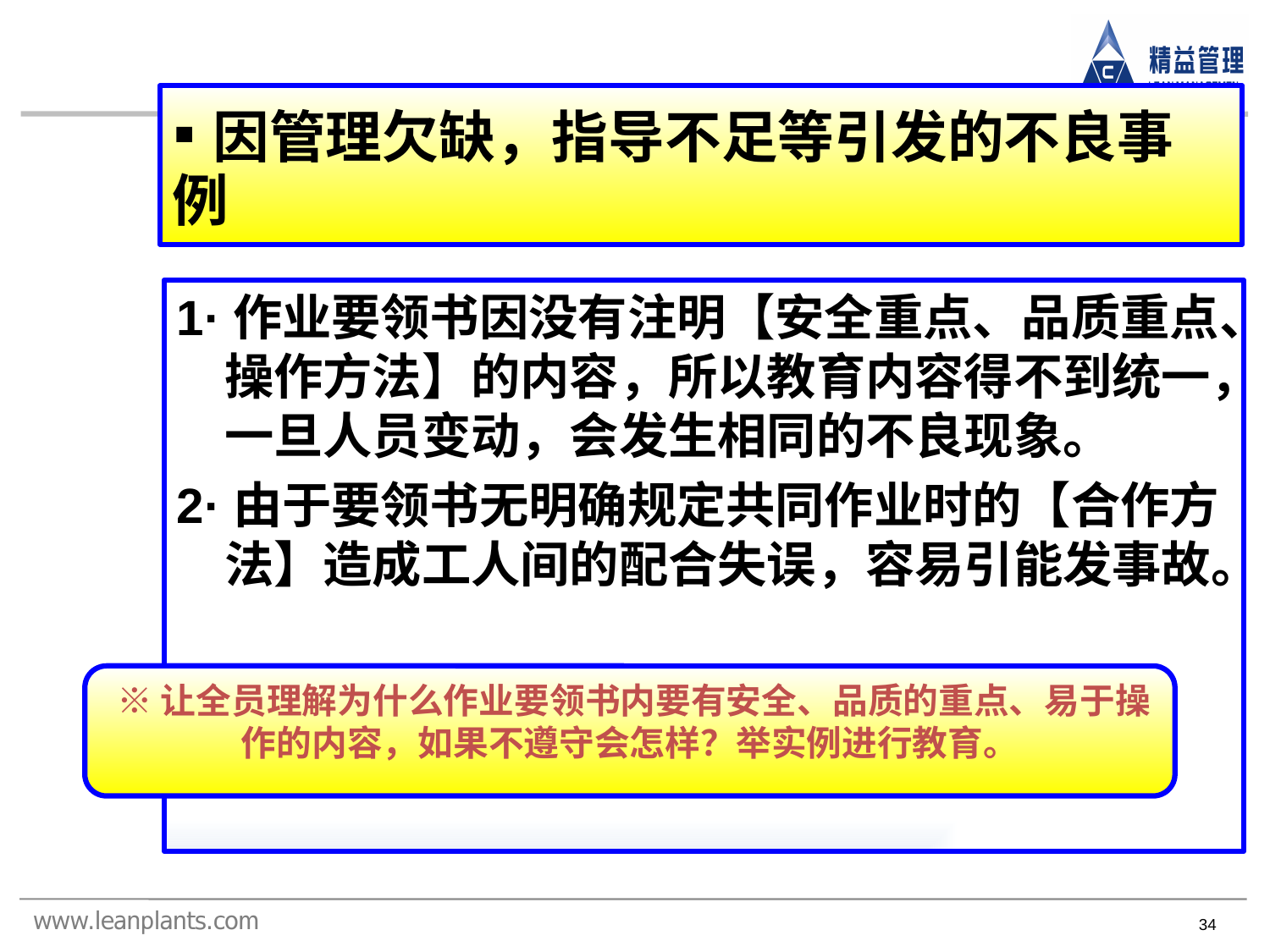

# ·因管理欠缺，指导不足等引发的不良事例
1·作业要领书因没有注明【安全重点、品质重点、操作方法】的内容，所以教育内容得不到统一，一旦人员变动，会发生相同的不良现象。
2·由于要领书无明确规定共同作业时的【合作方法】造成工人间的配合失误，容易引能发事故。
 ※让全员理解为什么作业要领书内要有安全、品质的重点、易于操作的内容，如果不遵守会怎样？举实例进行教育。